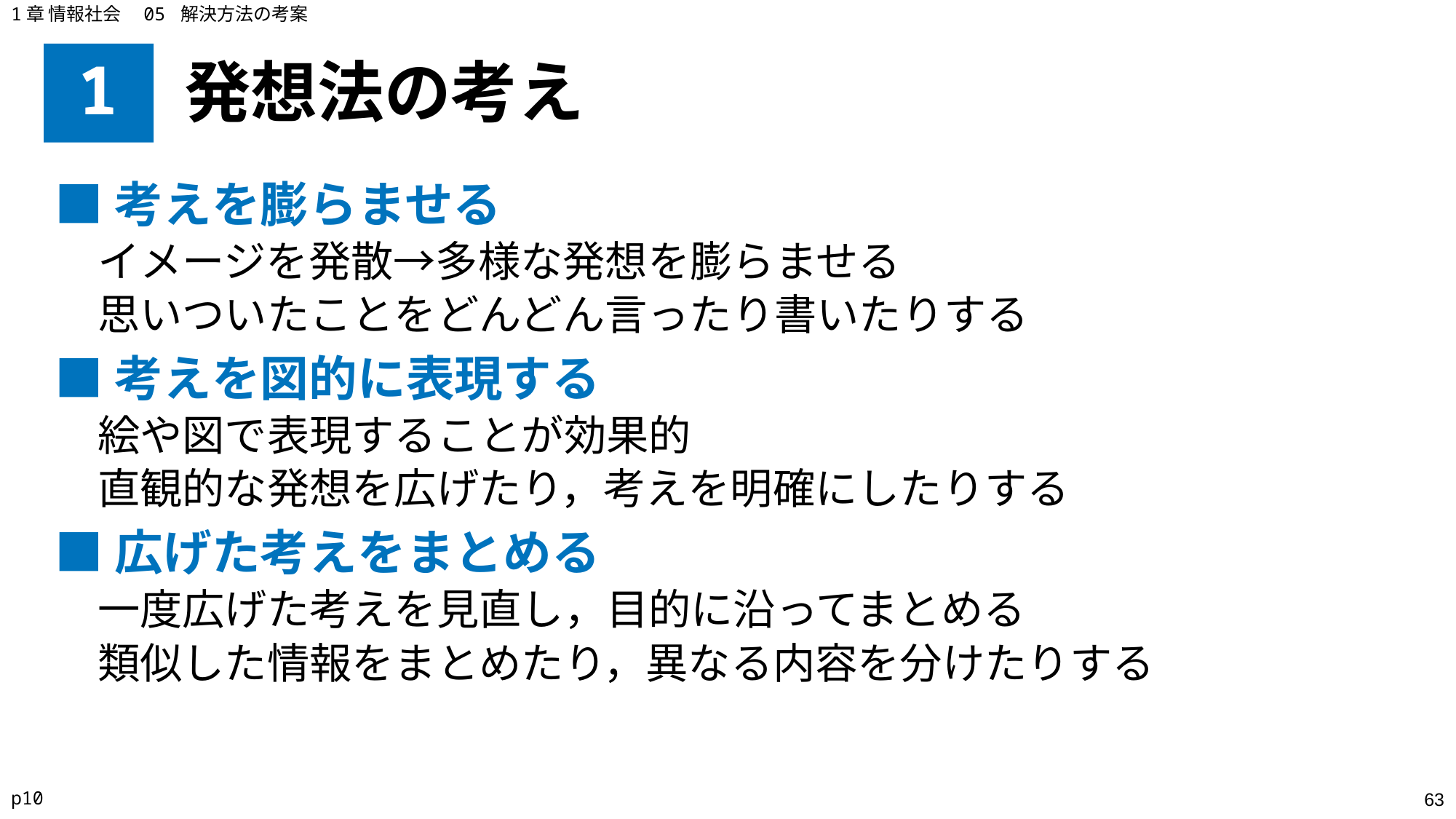

1章 情報社会　05 解決方法の考案
# 1
発想法の考え
■考えを膨らませる
イメージを発散→多様な発想を膨らませる
思いついたことをどんどん言ったり書いたりする
■考えを図的に表現する
絵や図で表現することが効果的
直観的な発想を広げたり，考えを明確にしたりする
■広げた考えをまとめる
一度広げた考えを見直し，目的に沿ってまとめる
類似した情報をまとめたり，異なる内容を分けたりする

p10
63